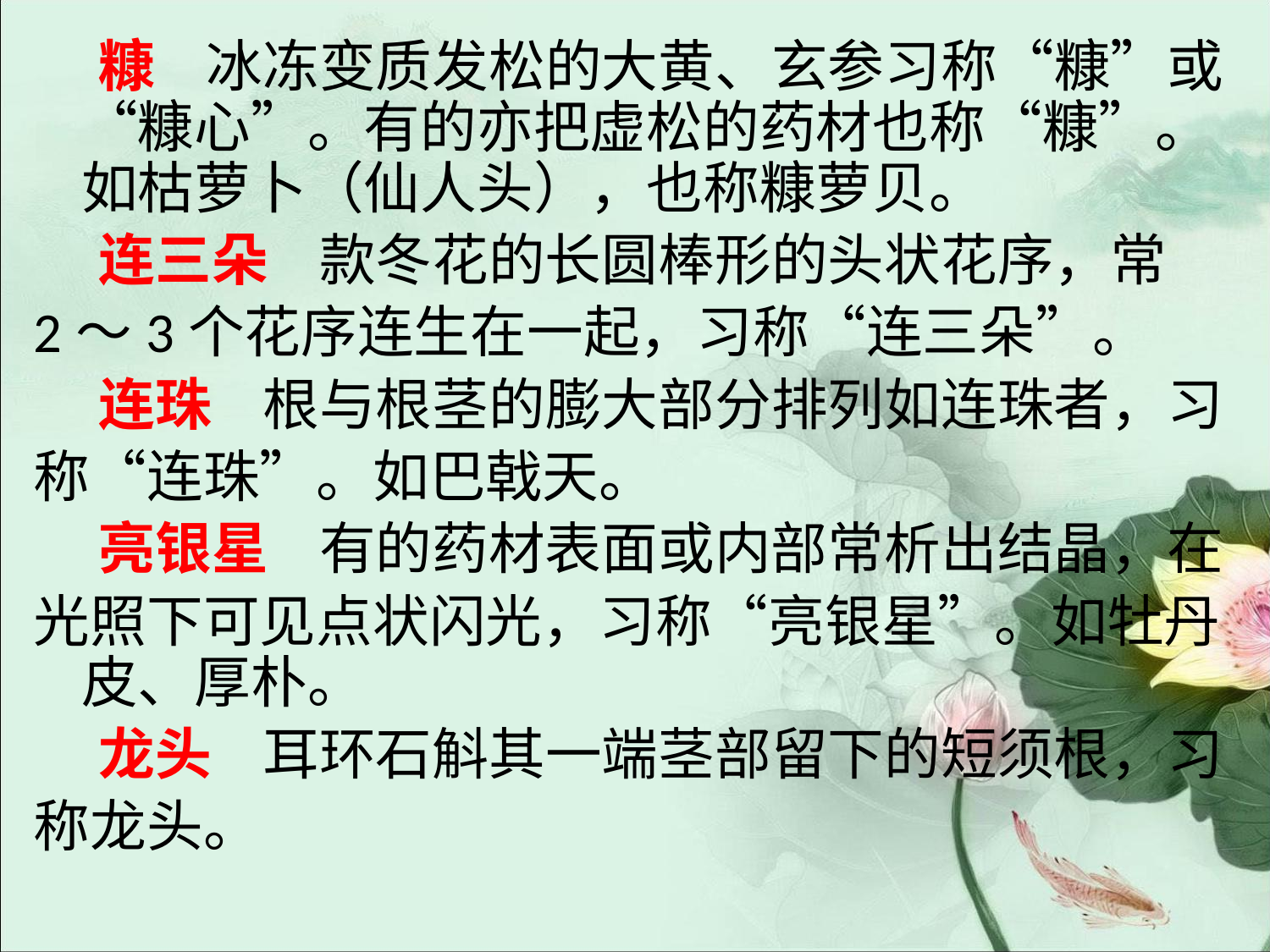

#
    糠    冰冻变质发松的大黄、玄参习称“糠”或“糠心”。有的亦把虚松的药材也称“糠”。如枯萝卜（仙人头），也称糠萝贝。
    连三朵    款冬花的长圆棒形的头状花序，常
2～3个花序连生在一起，习称“连三朵”。
    连珠    根与根茎的膨大部分排列如连珠者，习
称“连珠”。如巴戟天。
    亮银星    有的药材表面或内部常析出结晶，在
光照下可见点状闪光，习称“亮银星”。如牡丹皮、厚朴。
    龙头    耳环石斛其一端茎部留下的短须根，习
称龙头。